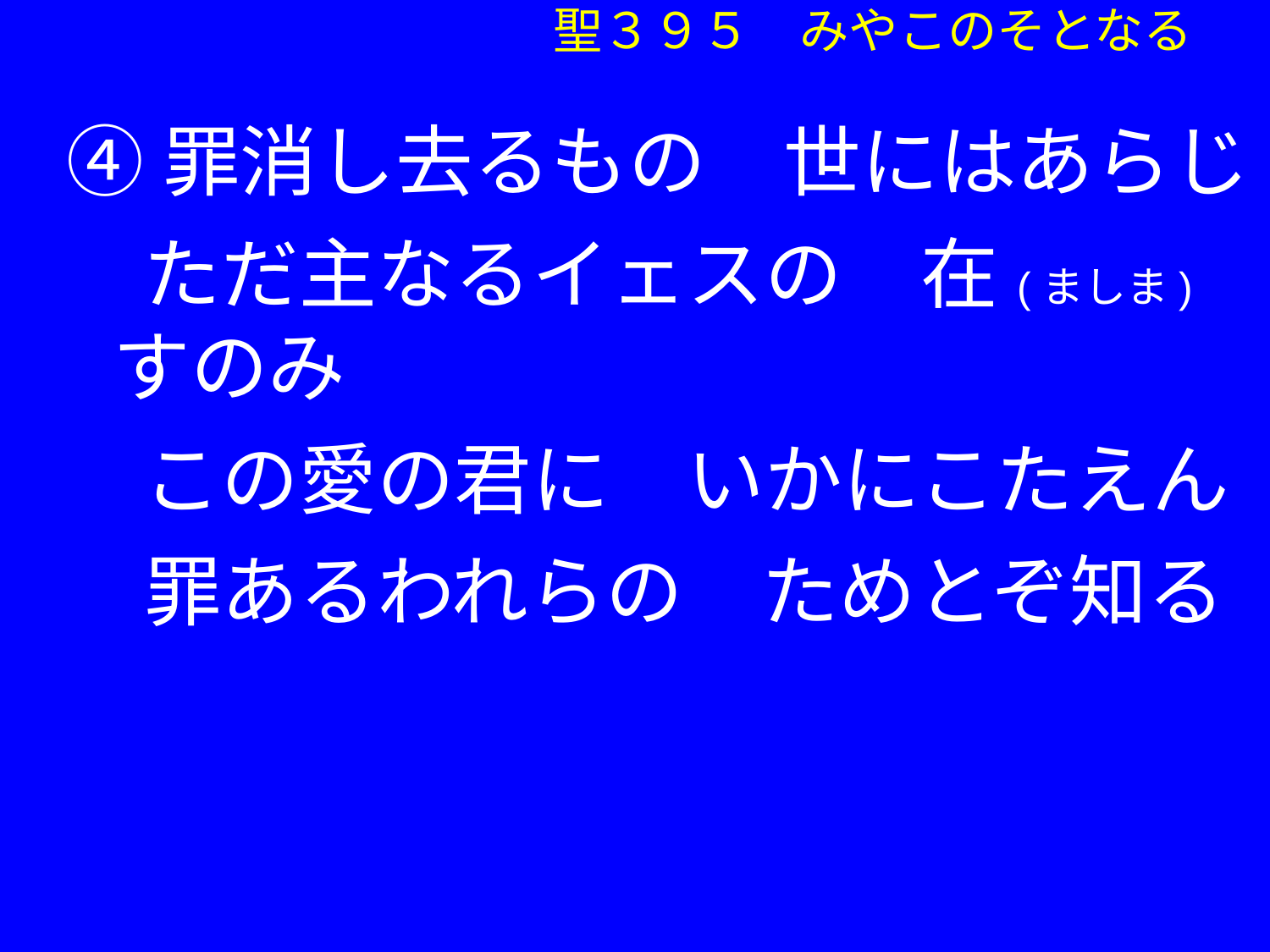

聖３９５　みやこのそとなる
④罪消し去るもの　世にはあらじ
　ただ主なるイェスの　在(ましま)すのみ
　この愛の君に　いかにこたえん
　罪あるわれらの　ためとぞ知る